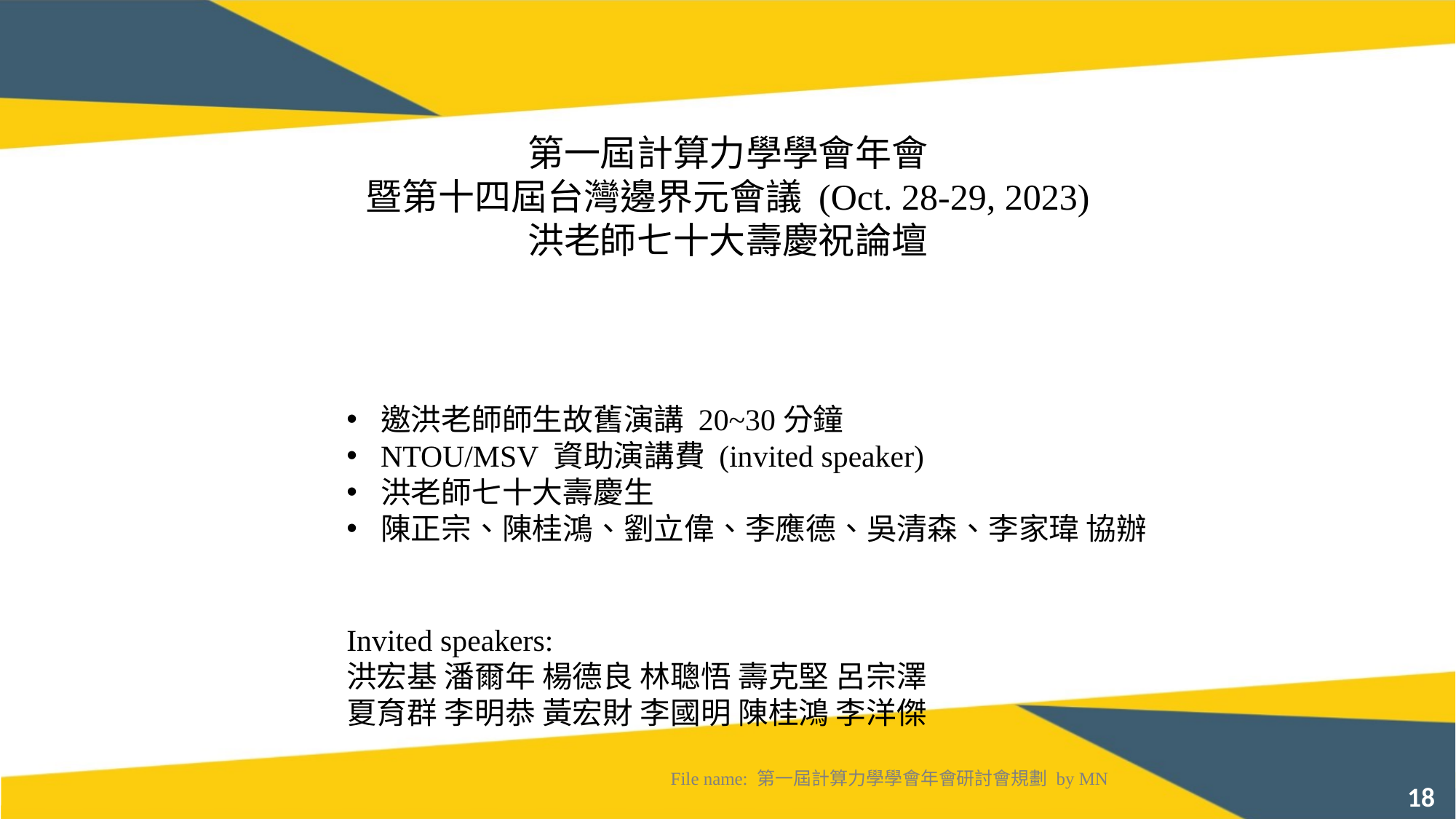

第一屆計算力學學會年會
暨第十四屆台灣邊界元會議 (Oct. 28-29, 2023)
洪老師七十大壽慶祝論壇
邀洪老師師生故舊演講 20~30分鐘
NTOU/MSV 資助演講費 (invited speaker)
洪老師七十大壽慶生
陳正宗、陳桂鴻、劉立偉、李應德、吳清森、李家瑋 協辦

Invited speakers:
洪宏基 潘爾年 楊德良 林聰悟 壽克堅 呂宗澤
夏育群 李明恭 黃宏財 李國明 陳桂鴻 李洋傑
File name: 第一屆計算力學學會年會研討會規劃 by MN